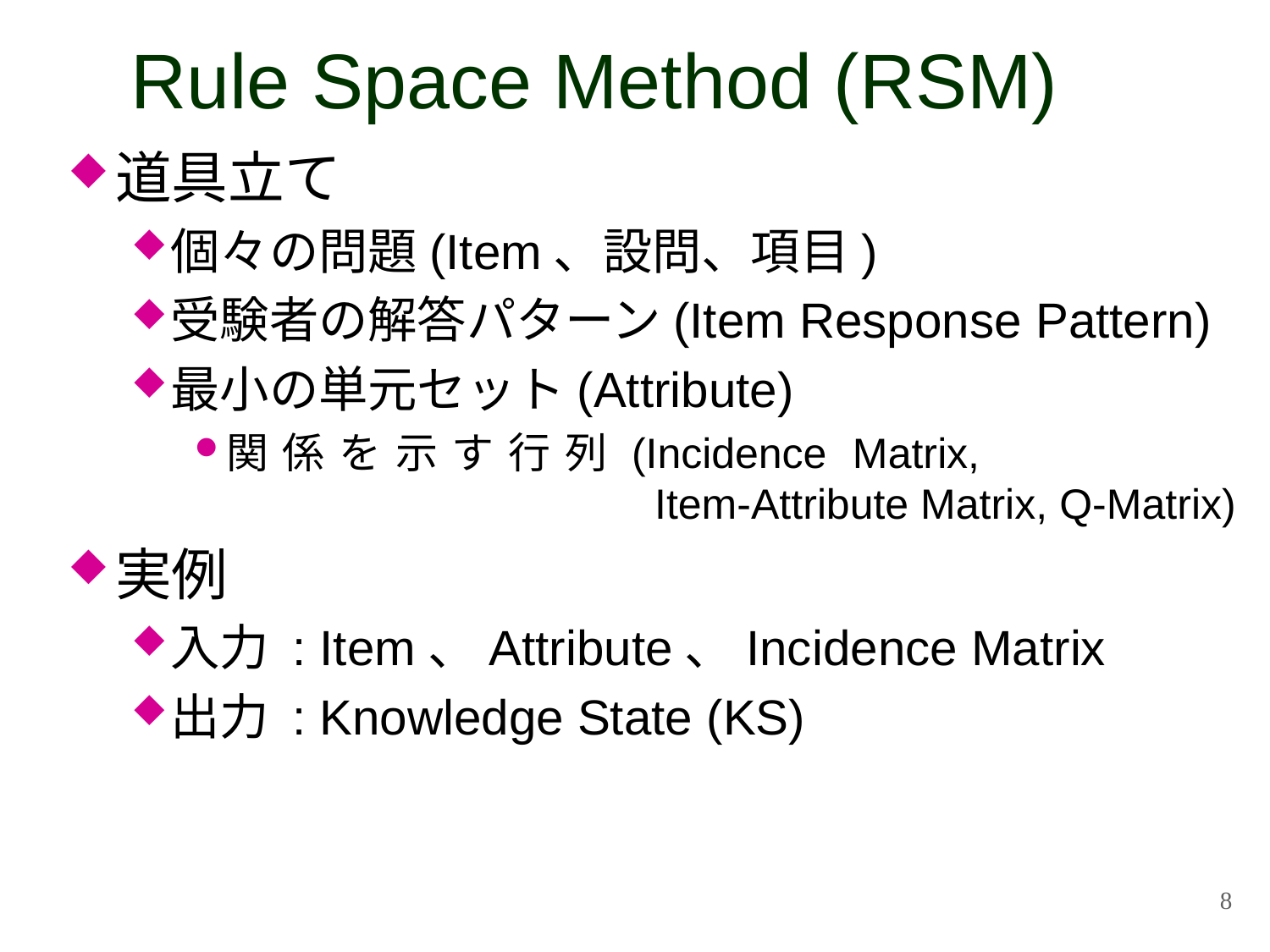

# Rule Space Method (RSM)
道具立て
個々の問題(Item、設問、項目)
受験者の解答パターン(Item Response Pattern)
最小の単元セット(Attribute)
関係を示す行列(Incidence Matrix, 					    Item-Attribute Matrix, Q-Matrix)
実例
入力 : Item、Attribute、Incidence Matrix
出力 : Knowledge State (KS)

8